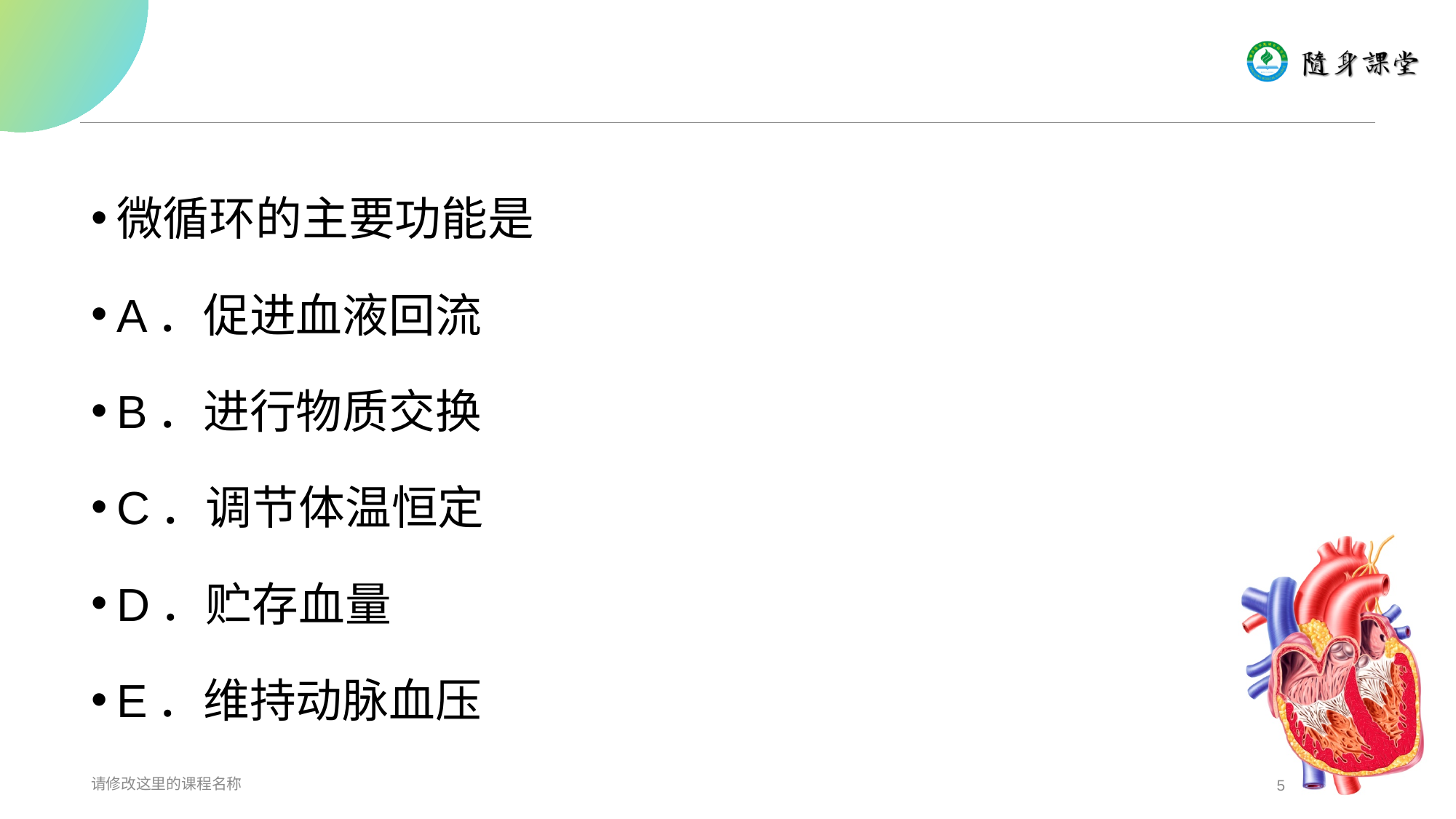

#
微循环的主要功能是
A．促进血液回流
B．进行物质交换
C．调节体温恒定
D．贮存血量
E．维持动脉血压
请修改这里的课程名称
5